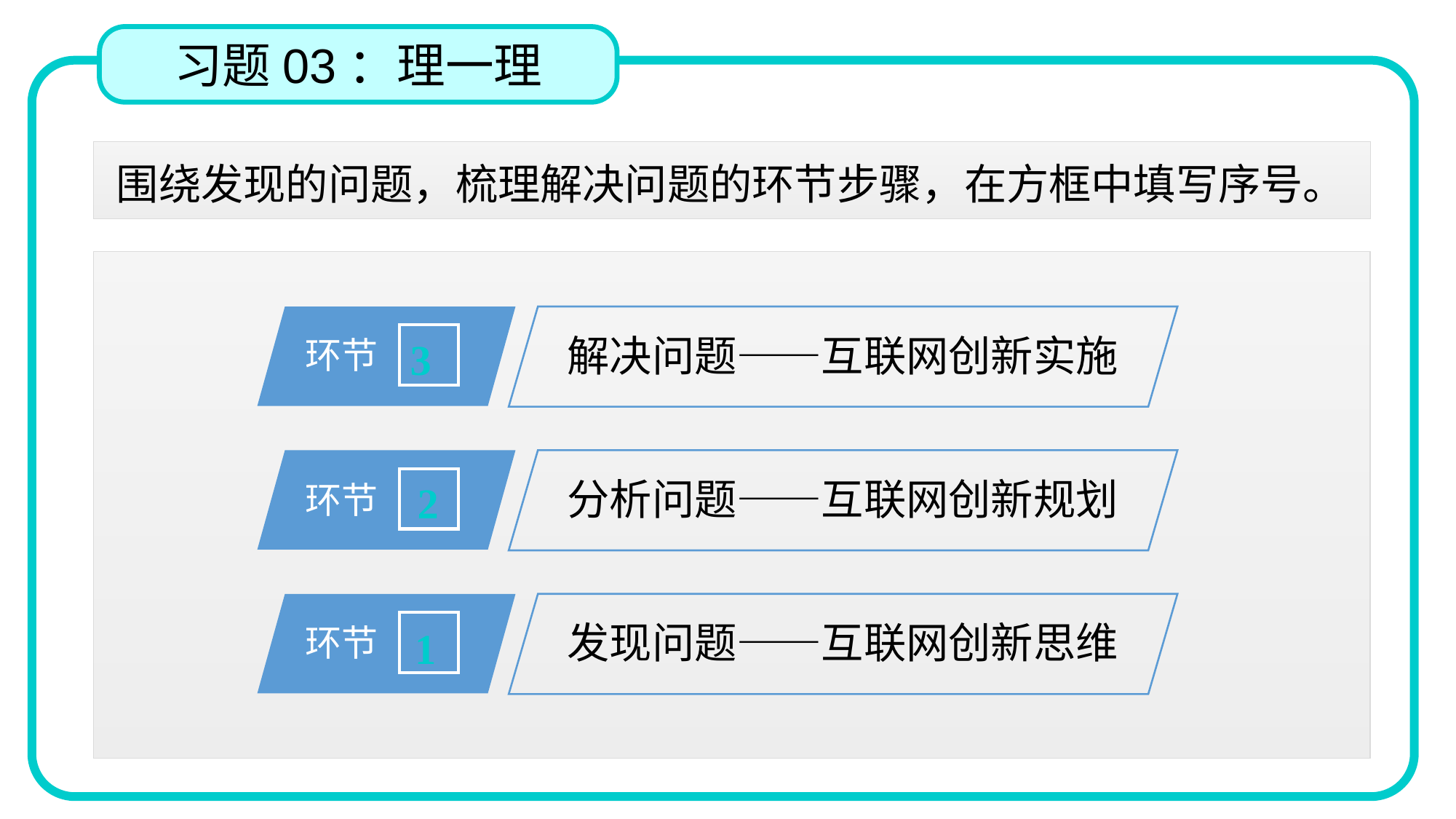

习题03：理一理

围绕发现的问题，梳理解决问题的环节步骤，在方框中填写序号。

环节

解决问题——互联网创新实施
3

环节

分析问题——互联网创新规划
2

环节

发现问题——互联网创新思维
1